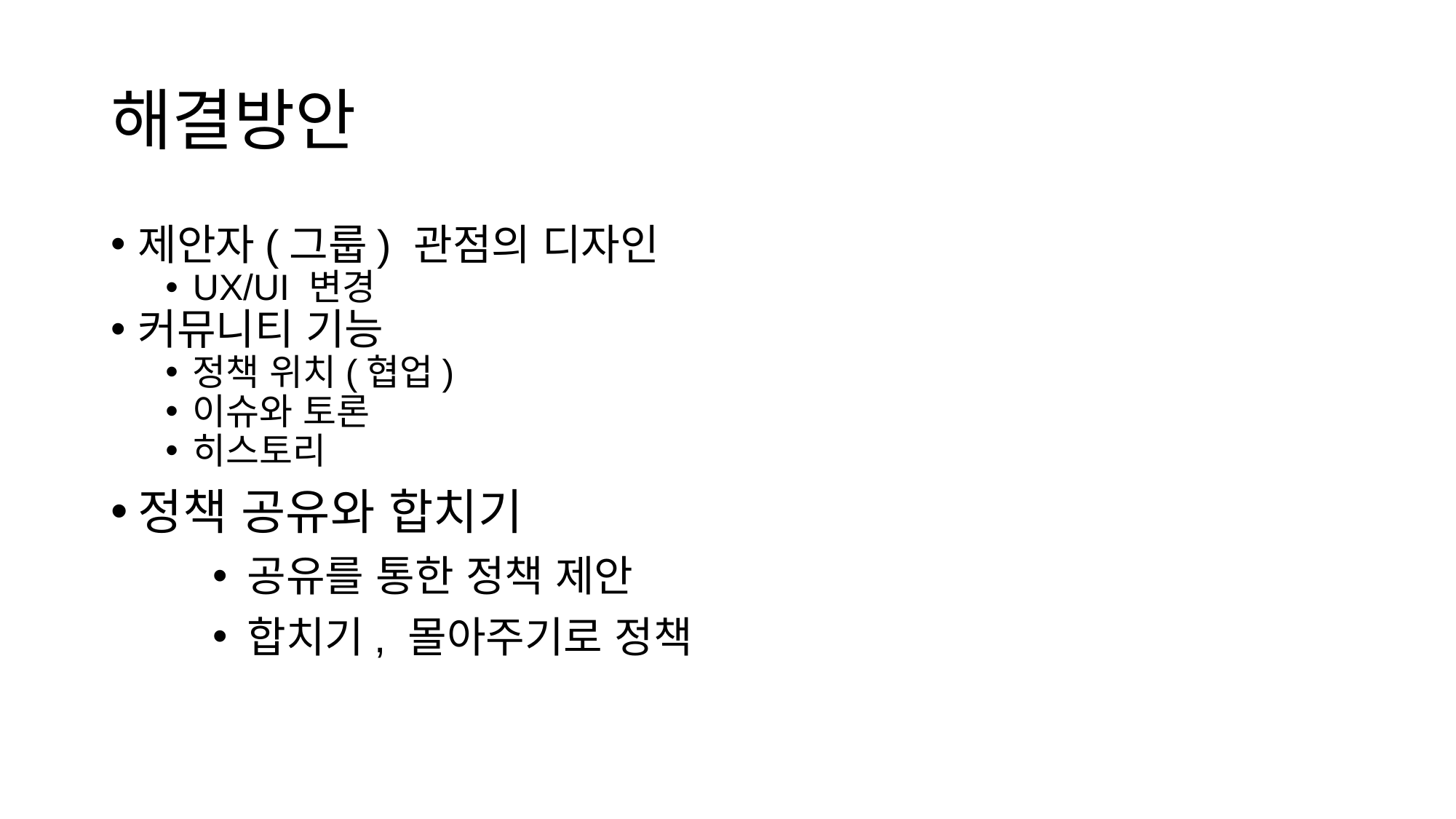

# 해결방안
제안자(그룹) 관점의 디자인
UX/UI 변경
커뮤니티 기능
정책 위치(협업)
이슈와 토론
히스토리
정책 공유와 합치기
공유를 통한 정책 제안
합치기, 몰아주기로 정책